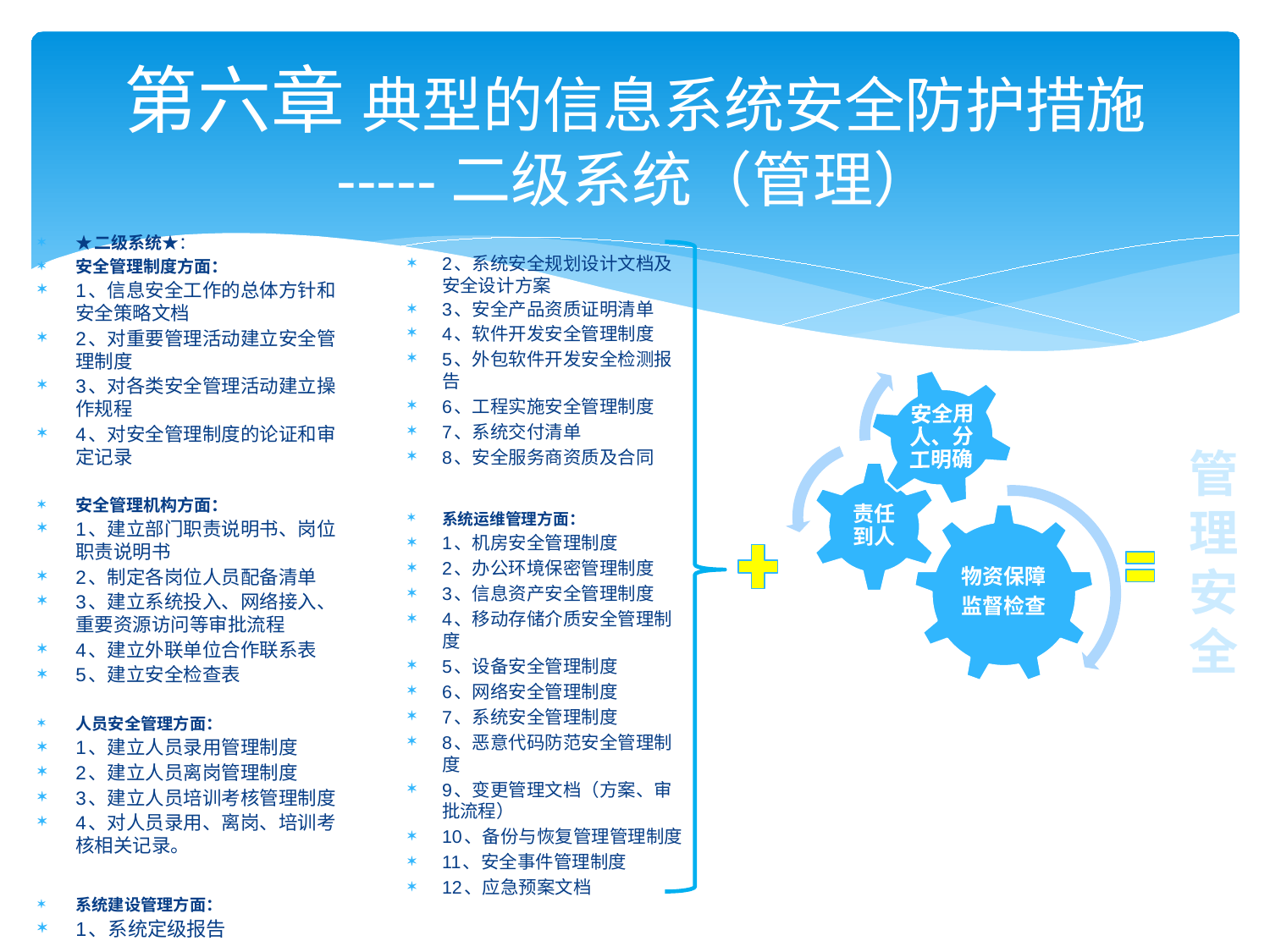

# 第六章 典型的信息系统安全防护措施 -----二级系统（管理）
★二级系统★：
安全管理制度方面：
1、信息安全工作的总体方针和安全策略文档
2、对重要管理活动建立安全管理制度
3、对各类安全管理活动建立操作规程
4、对安全管理制度的论证和审定记录

安全管理机构方面：
1、建立部门职责说明书、岗位职责说明书
2、制定各岗位人员配备清单
3、建立系统投入、网络接入、重要资源访问等审批流程
4、建立外联单位合作联系表
5、建立安全检查表

人员安全管理方面：
1、建立人员录用管理制度
2、建立人员离岗管理制度
3、建立人员培训考核管理制度
4、对人员录用、离岗、培训考核相关记录。

系统建设管理方面：
1、系统定级报告

2、系统安全规划设计文档及安全设计方案
3、安全产品资质证明清单
4、软件开发安全管理制度
5、外包软件开发安全检测报告
6、工程实施安全管理制度
7、系统交付清单
8、安全服务商资质及合同

系统运维管理方面：
1、机房安全管理制度
2、办公环境保密管理制度
3、信息资产安全管理制度
4、移动存储介质安全管理制度
5、设备安全管理制度
6、网络安全管理制度
7、系统安全管理制度
8、恶意代码防范安全管理制度
9、变更管理文档（方案、审批流程）
10、备份与恢复管理管理制度
11、安全事件管理制度
12、应急预案文档

物资保障
监督检查
责任到人
安全用人、分工明确
管理安
全